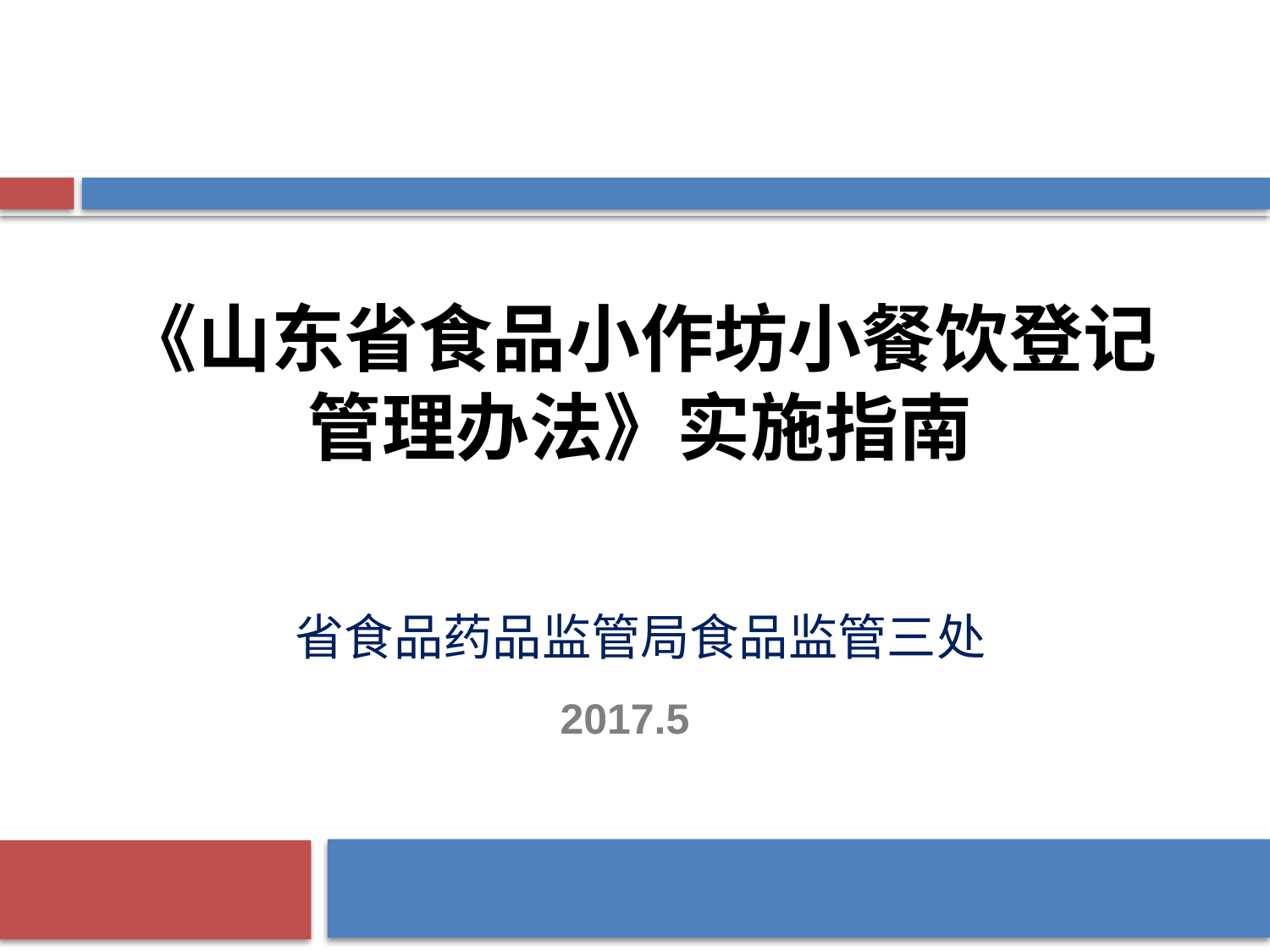

# 《山东省食品小作坊小餐饮登记管理办法》实施指南
省食品药品监管局食品监管三处
2017.5